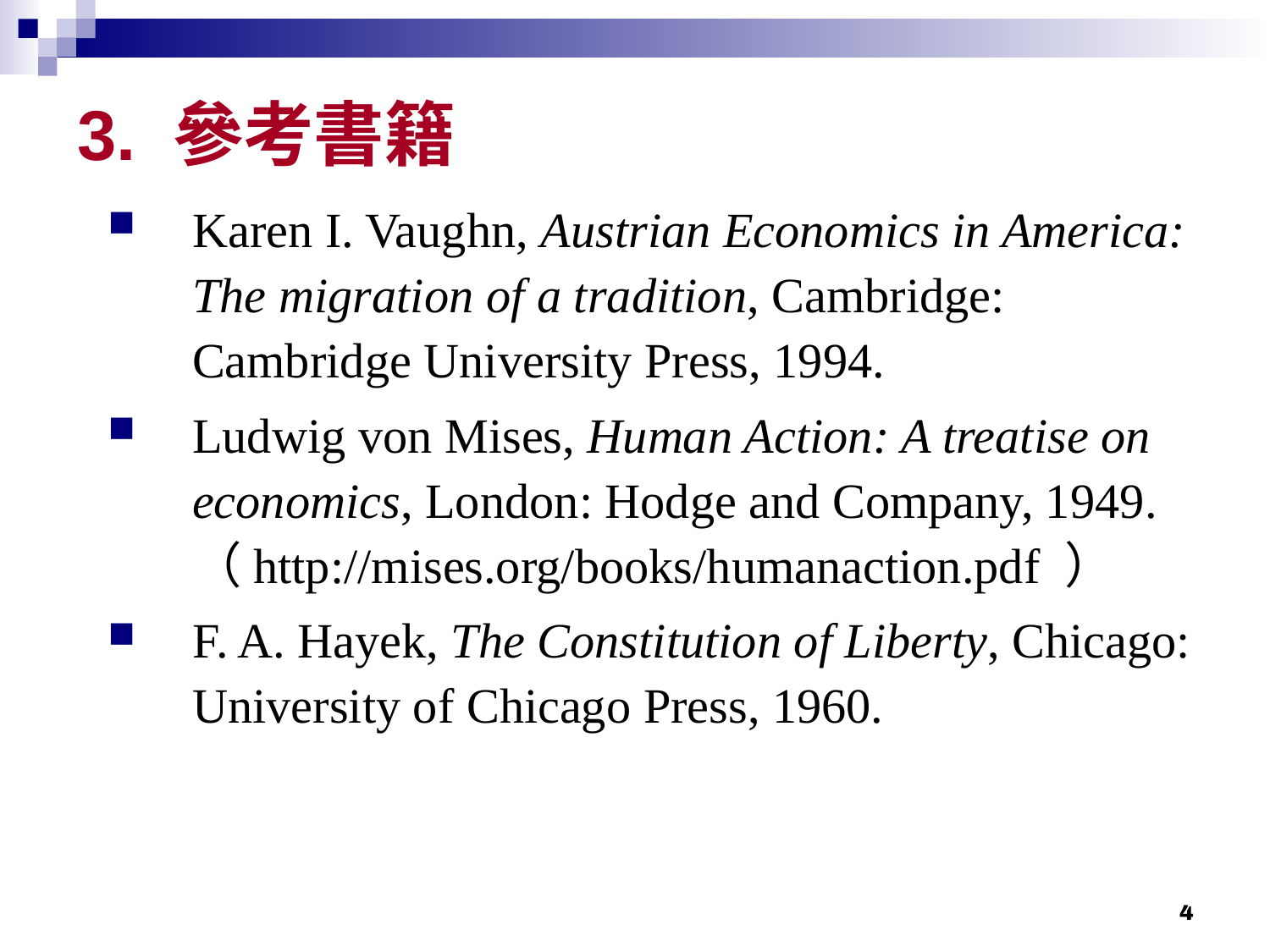

# 3. 參考書籍
Karen I. Vaughn, Austrian Economics in America: The migration of a tradition, Cambridge: Cambridge University Press, 1994.
Ludwig von Mises, Human Action: A treatise on economics, London: Hodge and Company, 1949.（http://mises.org/books/humanaction.pdf ）
F. A. Hayek, The Constitution of Liberty, Chicago: University of Chicago Press, 1960.
4